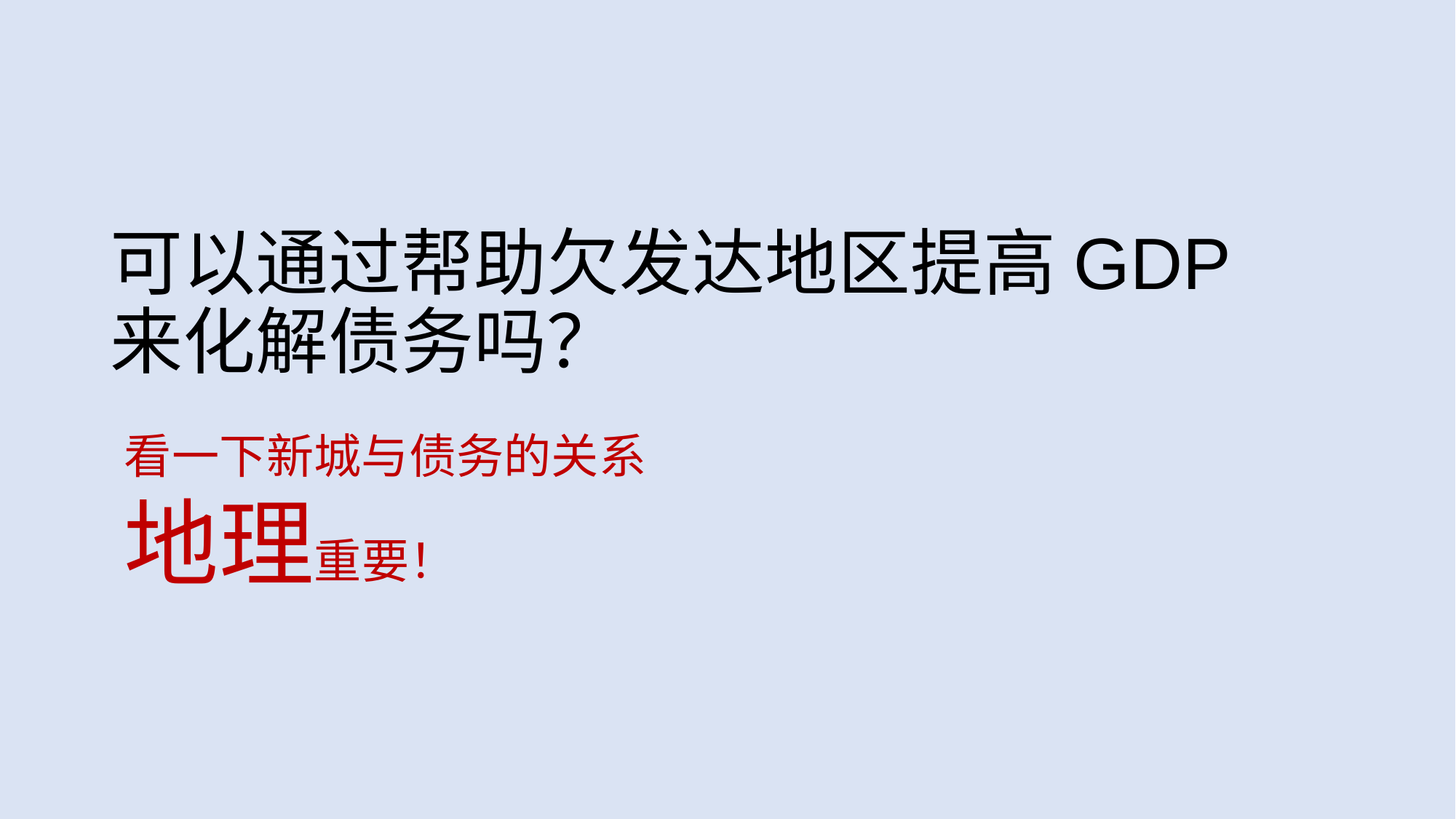

# 可以通过帮助欠发达地区提高GDP 来化解债务吗？
看一下新城与债务的关系
地理重要！